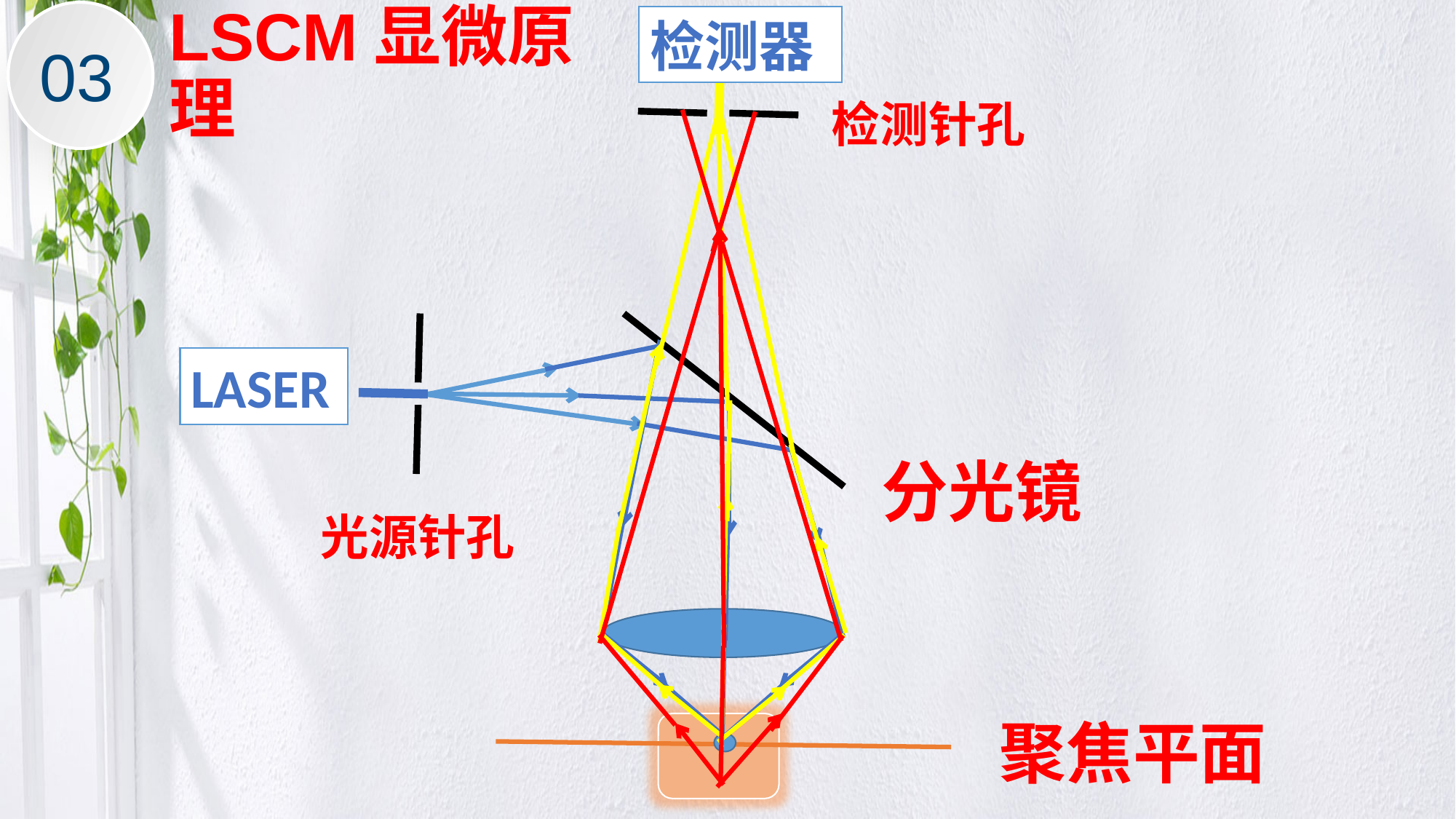

LSCM显微原理
检测器
03
检测针孔
LASER
分光镜
光源针孔

聚焦平面